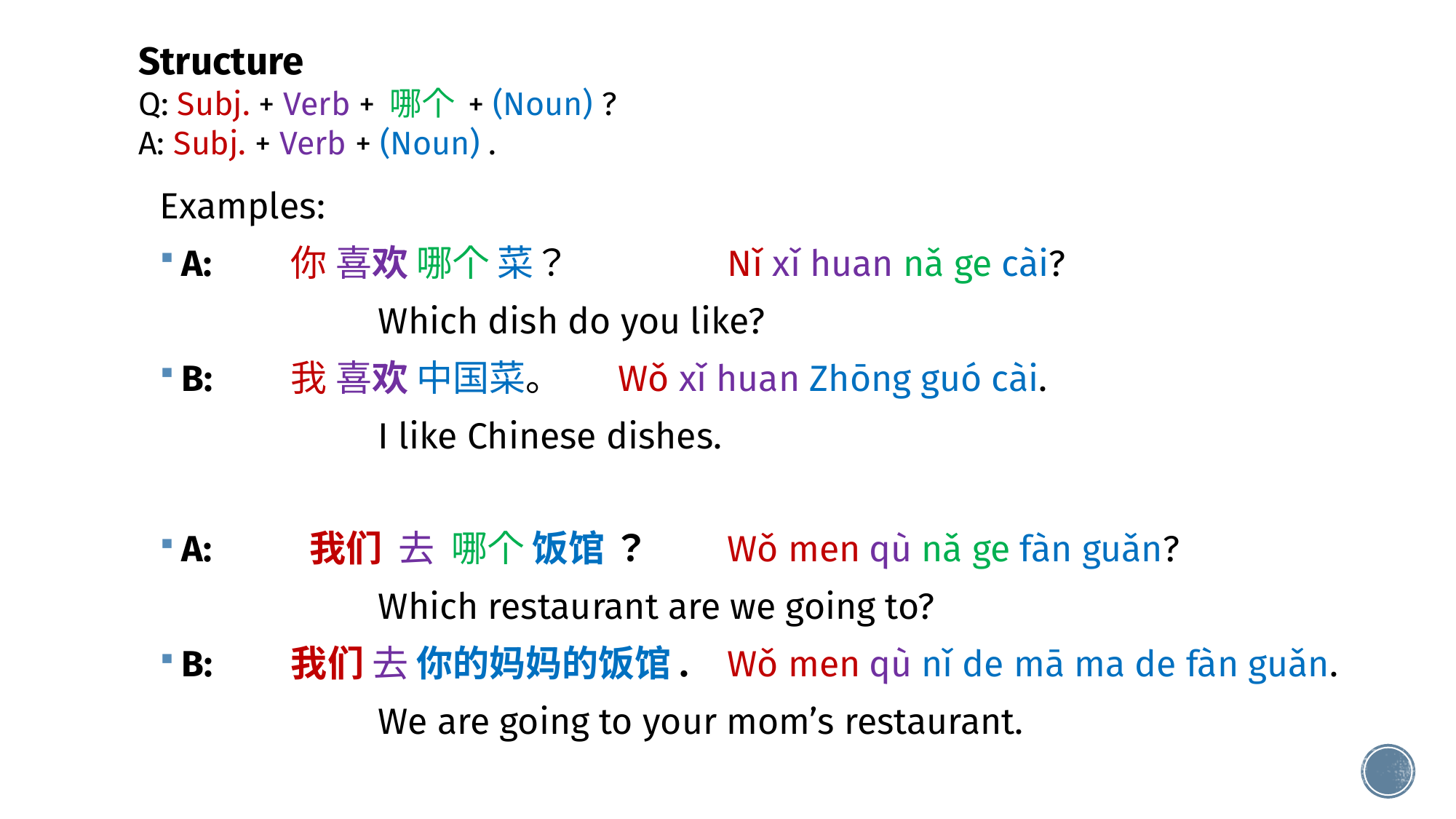

# Structure Q: Subj. + Verb + 哪个 + (Noun) ? A: Subj. + Verb + (Noun) .
Examples:
A: 	你 喜欢 哪个 菜？		Nǐ xǐ huan nǎ ge cài?
		Which dish do you like?
B: 	我 喜欢 中国菜。	Wǒ xǐ huan Zhōng guó cài.
		I like Chinese dishes.

A: 	 我们  去  哪个 饭馆 ？	Wǒ men qù nǎ ge fàn guǎn?
		Which restaurant are we going to?
B:	我们 去 你的妈妈的饭馆.	Wǒ men qù nǐ de mā ma de fàn guǎn.
		We are going to your mom’s restaurant.